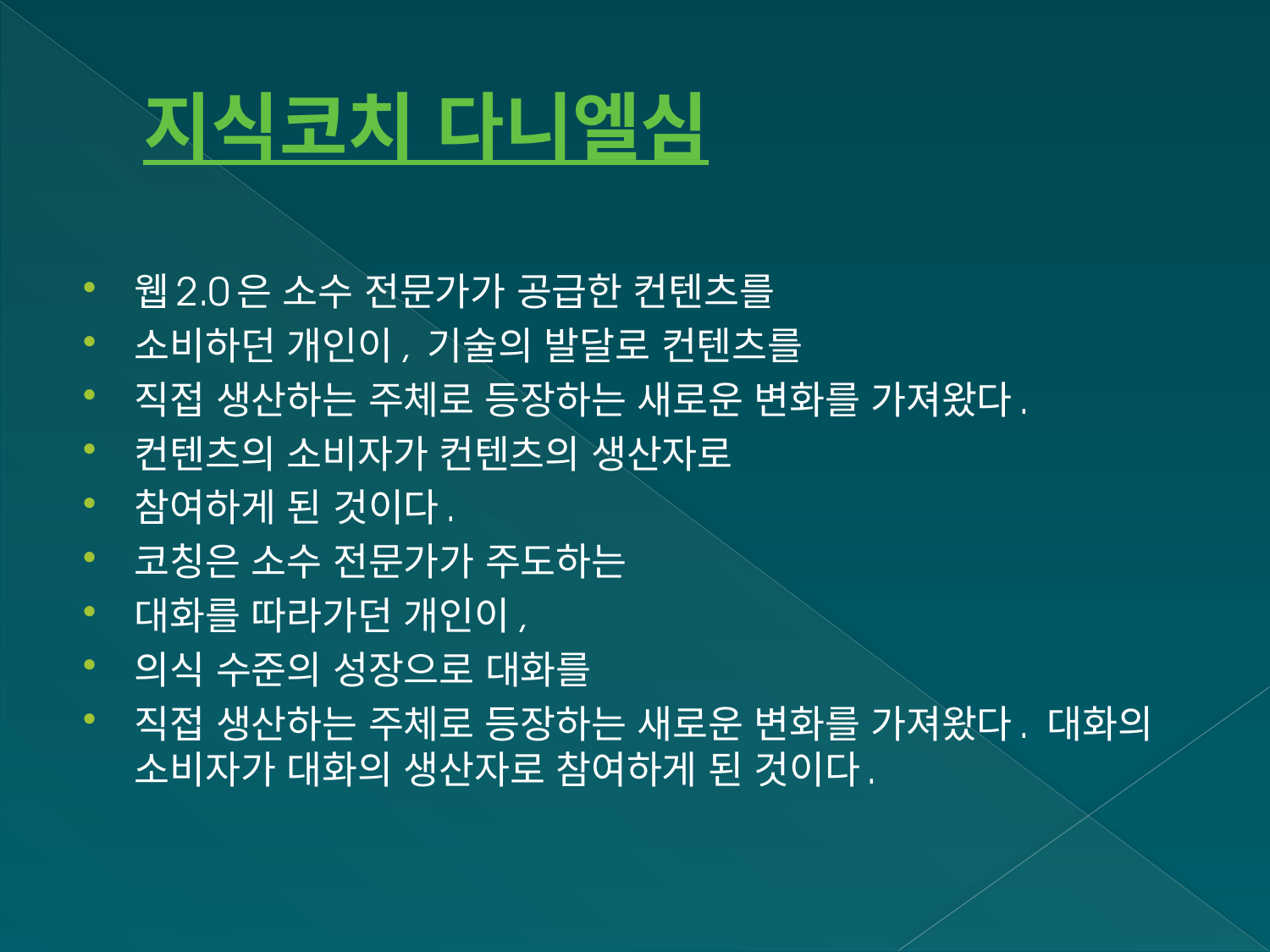

# 지식코치 다니엘심
웹2.0은 소수 전문가가 공급한 컨텐츠를
소비하던 개인이, 기술의 발달로 컨텐츠를
직접 생산하는 주체로 등장하는 새로운 변화를 가져왔다.
컨텐츠의 소비자가 컨텐츠의 생산자로
참여하게 된 것이다.
코칭은 소수 전문가가 주도하는
대화를 따라가던 개인이,
의식 수준의 성장으로 대화를
직접 생산하는 주체로 등장하는 새로운 변화를 가져왔다. 대화의 소비자가 대화의 생산자로 참여하게 된 것이다.